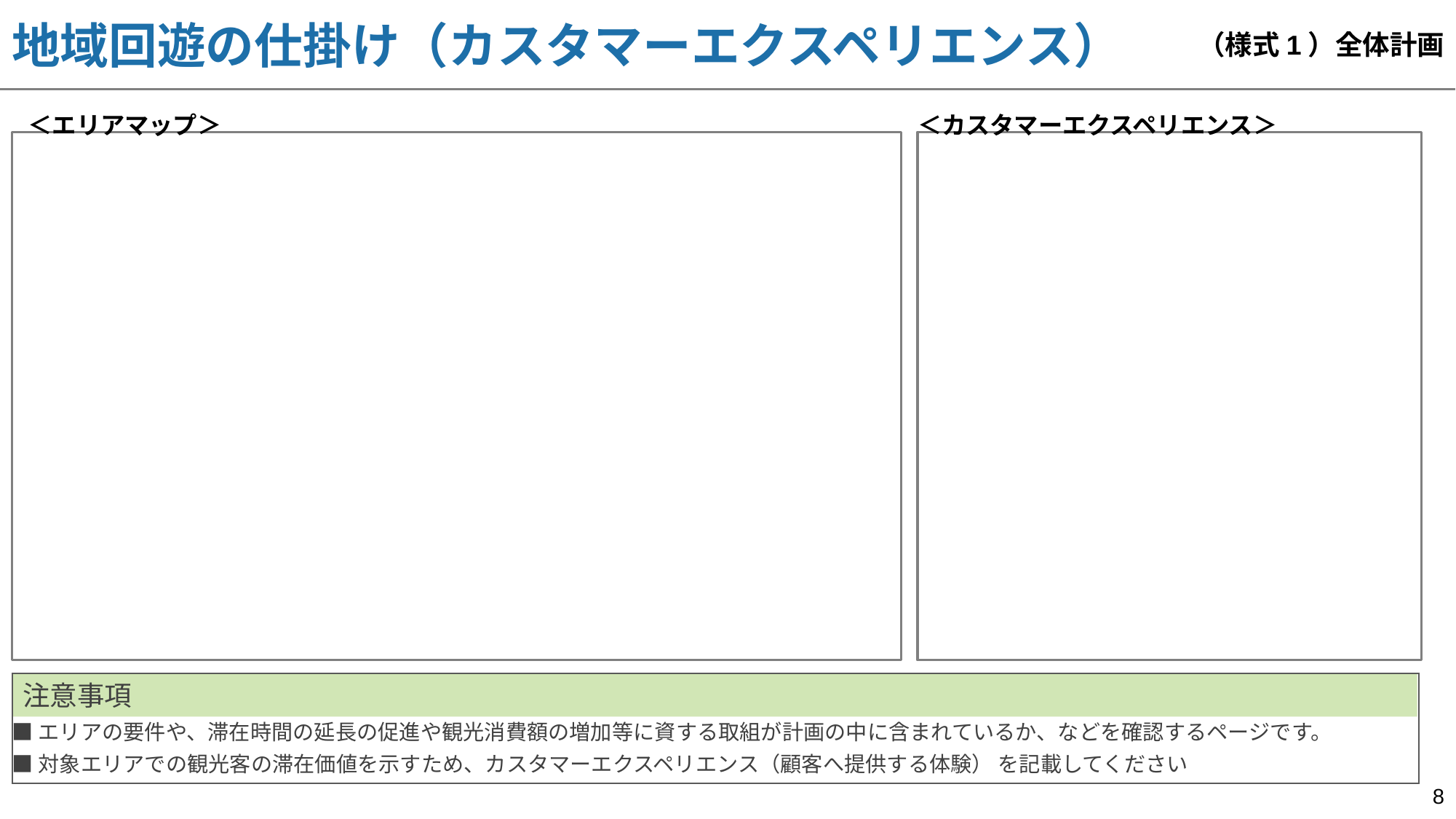

（様式1）全体計画
地域回遊の仕掛け（カスタマーエクスペリエンス）
＜エリアマップ＞
＜カスタマーエクスペリエンス＞

注意事項
■エリアの要件や、滞在時間の延長の促進や観光消費額の増加等に資する取組が計画の中に含まれているか、などを確認するページです。
■対象エリアでの観光客の滞在価値を示すため、カスタマーエクスペリエンス（顧客へ提供する体験） を記載してください
8